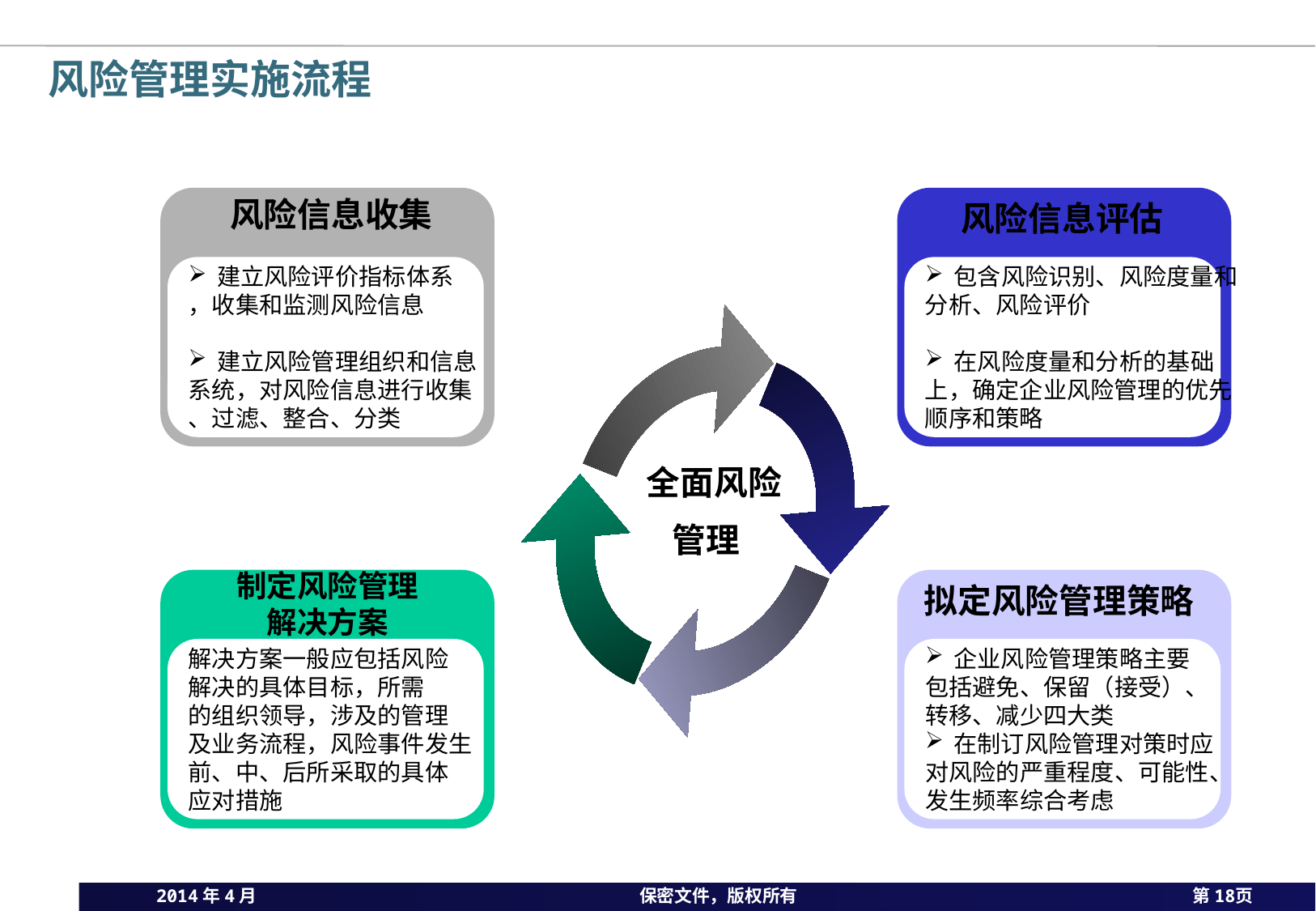

# 风险管理实施流程

风险信息收集

风险信息评估
建立风险评价指标体系
，收集和监测风险信息

建立风险管理组织和信息
系统，对风险信息进行收集
、过滤、整合、分类
包含风险识别、风险度量和
分析、风险评价

在风险度量和分析的基础
上，确定企业风险管理的优先
顺序和策略

 全面风险
管理
制定风险管理解决方案

拟定风险管理策略
解决方案一般应包括风险
解决的具体目标，所需
的组织领导，涉及的管理
及业务流程，风险事件发生
前、中、后所采取的具体
应对措施
企业风险管理策略主要
包括避免、保留（接受）、
转移、减少四大类
在制订风险管理对策时应
对风险的严重程度、可能性、
发生频率综合考虑